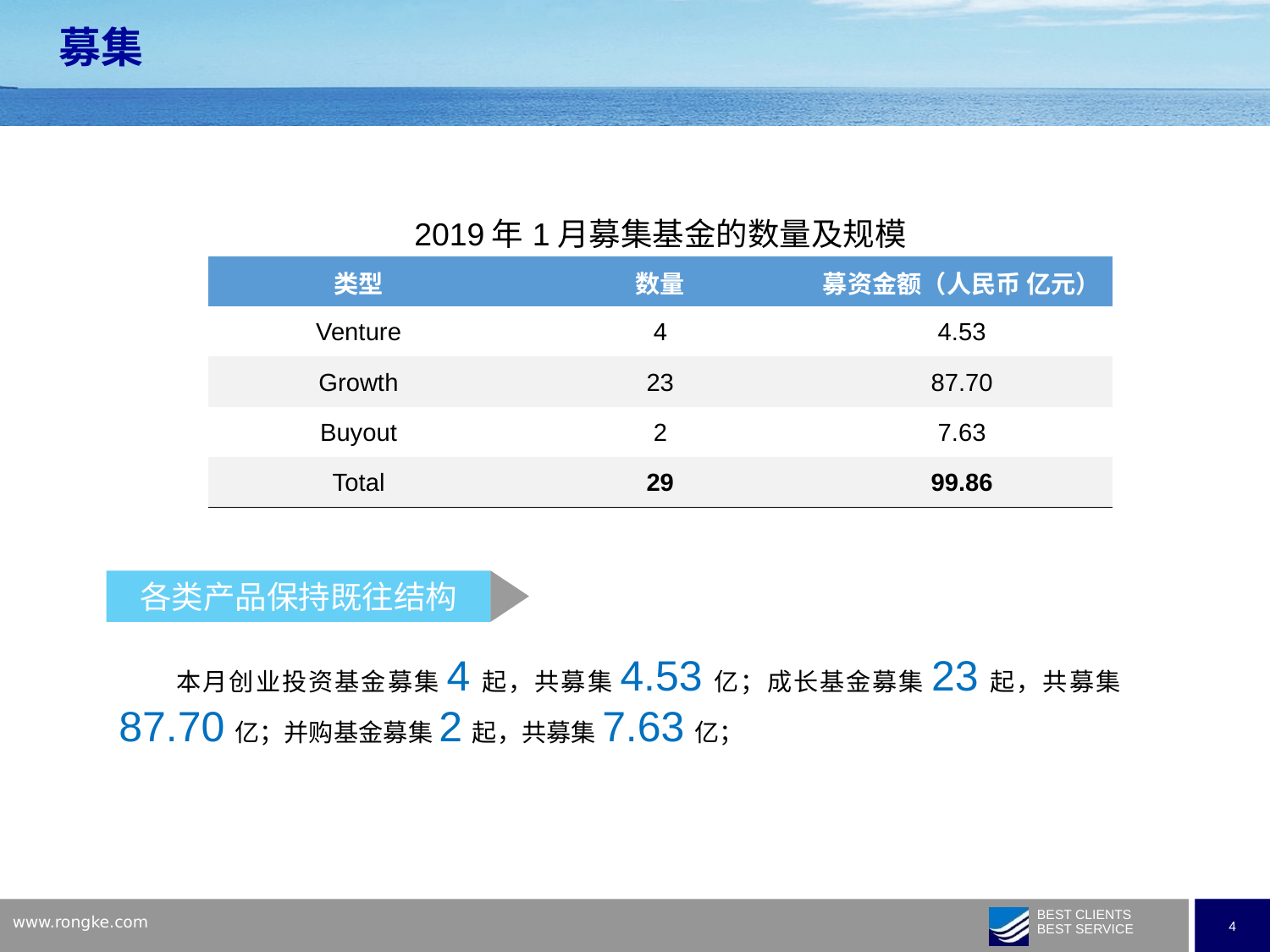

募集
| 2019年1月募集基金的数量及规模 |  |  |
| --- | --- | --- |
| 类型 | 数量 | 募资金额（人民币 亿元） |
| Venture | 4 | 4.53 |
| Growth | 23 | 87.70 |
| Buyout | 2 | 7.63 |
| Total | 29 | 99.86 |
各类产品保持既往结构

       本月创业投资基金募集4起，共募集4.53亿；成长基金募集23起，共募集87.70亿；并购基金募集2起，共募集7.63亿；